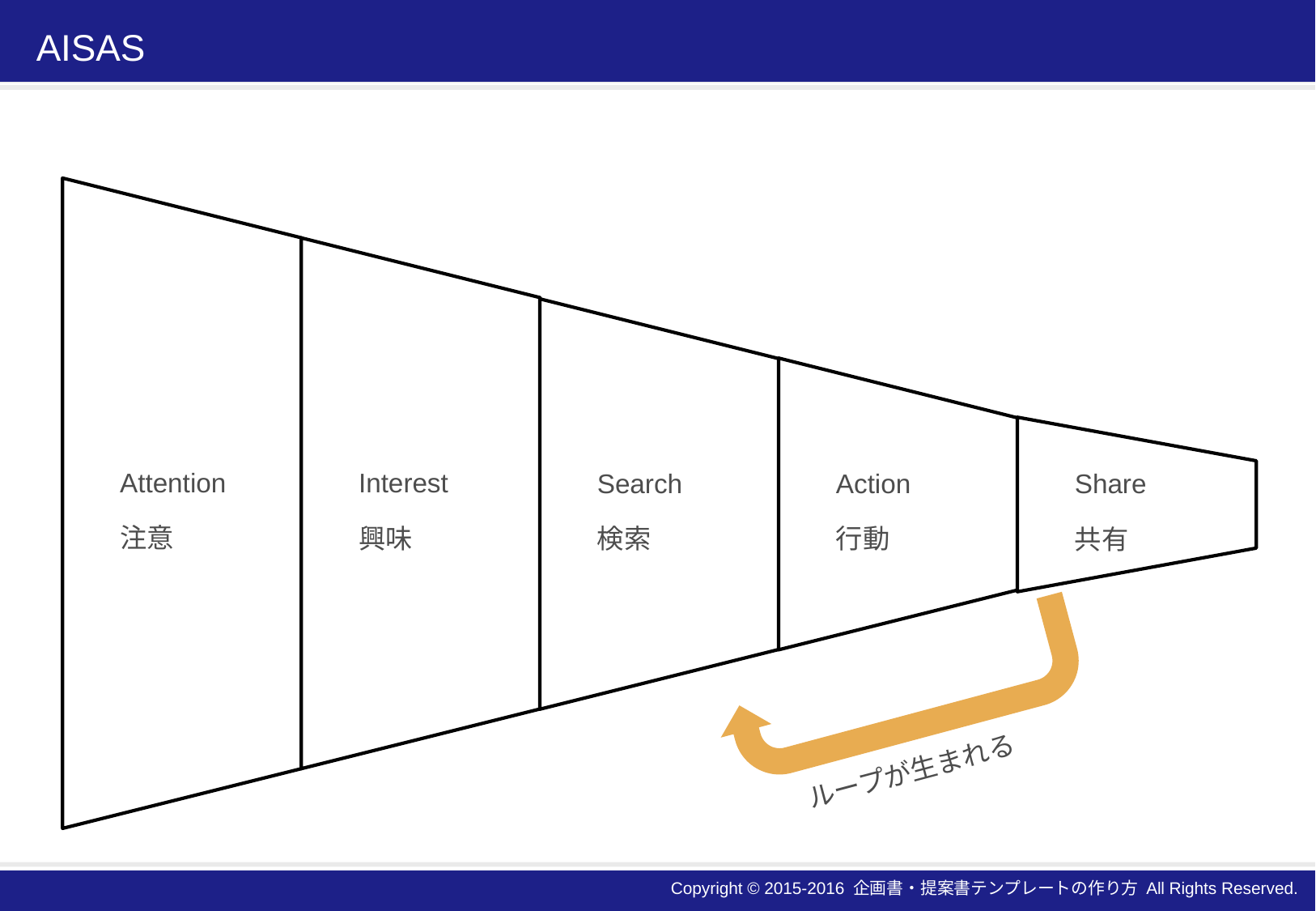

# AISAS
Attention
注意
Interest
興味
Action
行動
Search
検索
Share
共有

ループが生まれる